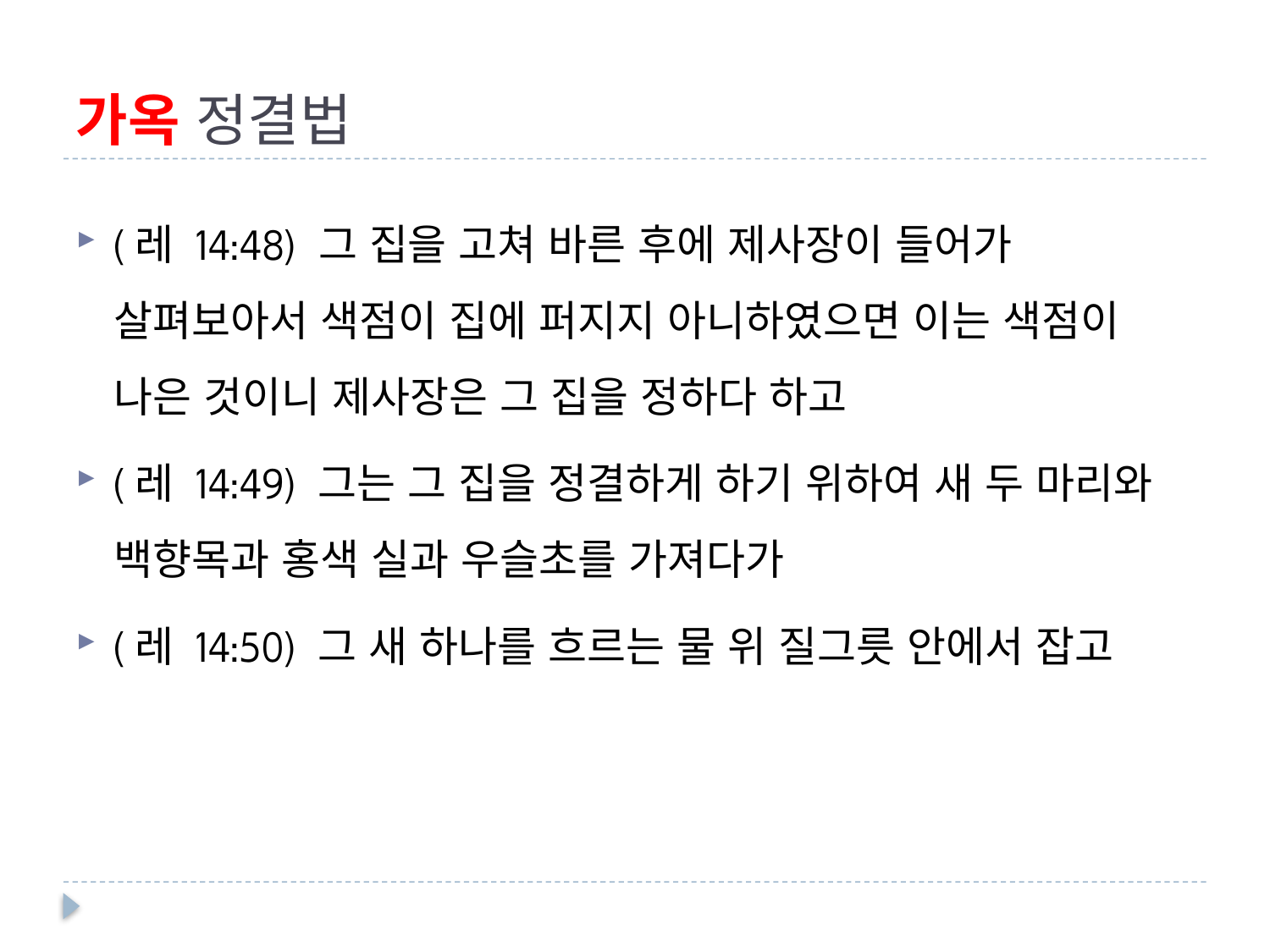

# 가옥 정결법
(레 14:48) 그 집을 고쳐 바른 후에 제사장이 들어가 살펴보아서 색점이 집에 퍼지지 아니하였으면 이는 색점이 나은 것이니 제사장은 그 집을 정하다 하고
(레 14:49) 그는 그 집을 정결하게 하기 위하여 새 두 마리와 백향목과 홍색 실과 우슬초를 가져다가
(레 14:50) 그 새 하나를 흐르는 물 위 질그릇 안에서 잡고